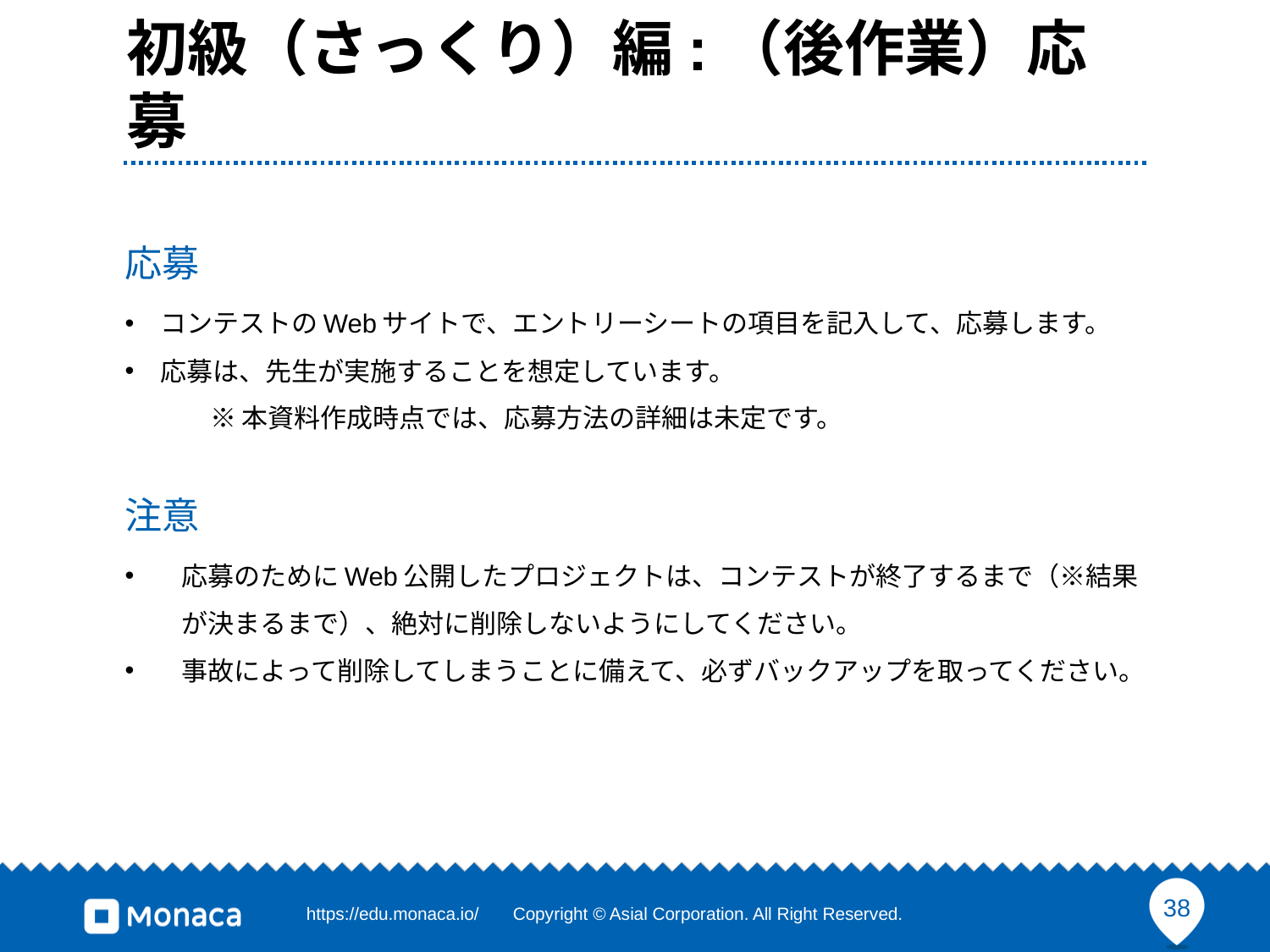

# 初級（さっくり）編:（後作業）応募
応募
コンテストのWebサイトで、エントリーシートの項目を記入して、応募します。
応募は、先生が実施することを想定しています。
※本資料作成時点では、応募方法の詳細は未定です。

注意
応募のためにWeb公開したプロジェクトは、コンテストが終了するまで（※結果が決まるまで）、絶対に削除しないようにしてください。
事故によって削除してしまうことに備えて、必ずバックアップを取ってください。